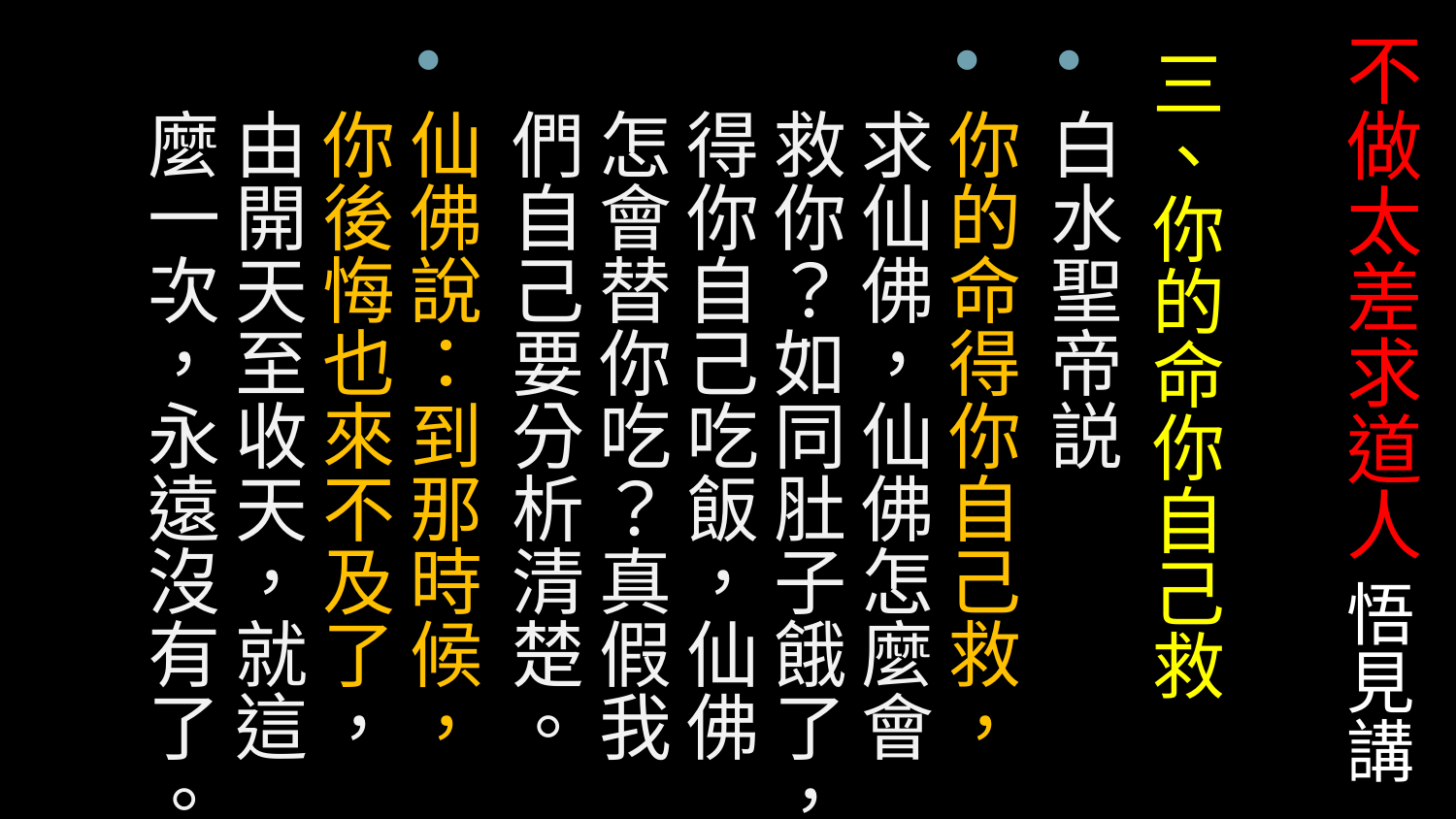

# 不做太差求道人 悟見講
三、你的命你自己救
白水聖帝説
你的命得你自己救，求仙佛，仙佛怎麼會救你？如同肚子餓了，得你自己吃飯，仙佛怎會替你吃？真假我們自己要分析清楚。
仙佛說：到那時候，你後悔也來不及了，由開天至收天，就這麼一次，永遠沒有了。